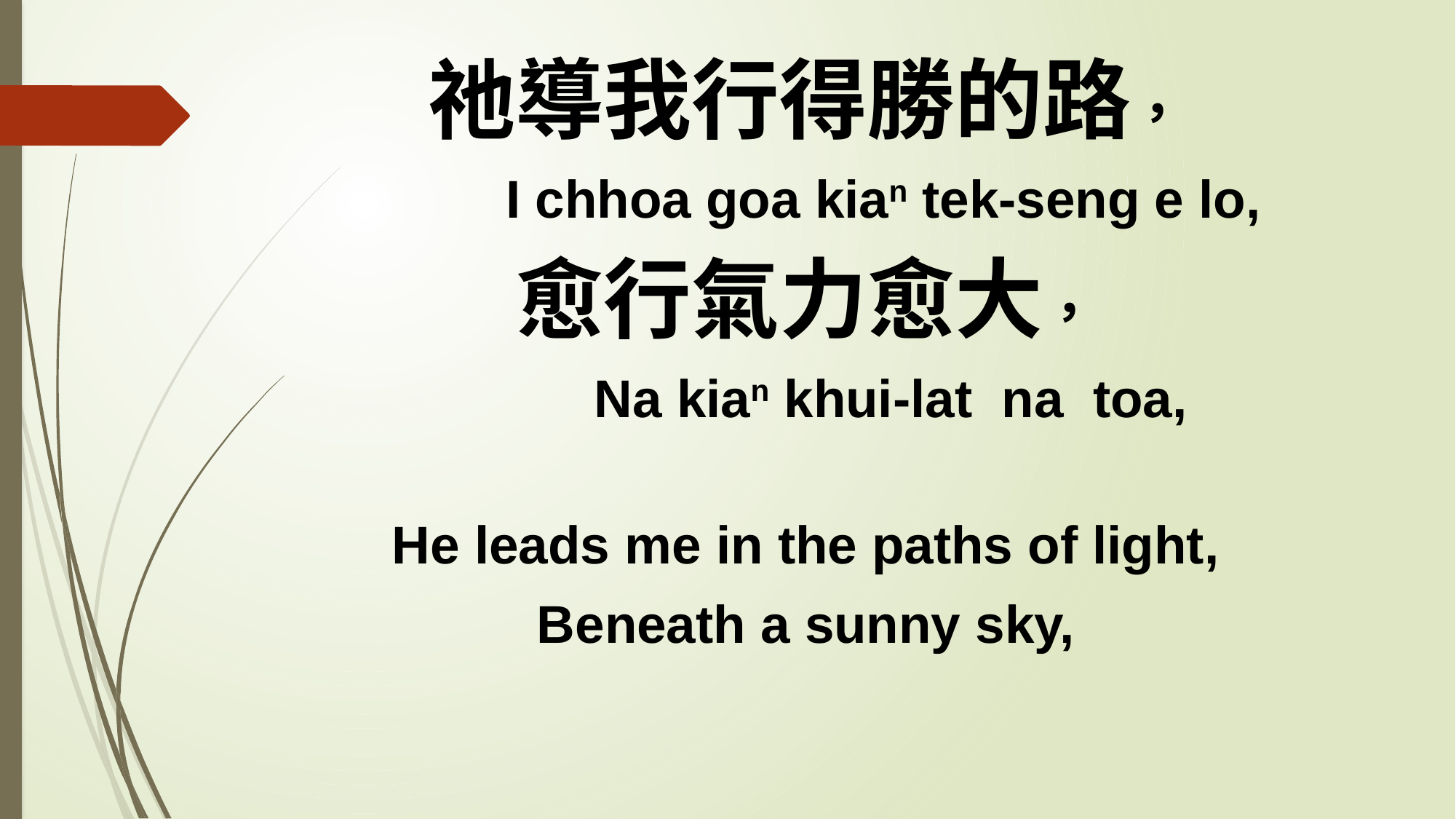

祂導我行得勝的路，
               I chhoa goa kian tek-seng e lo,
愈行氣力愈大，
                     Na kian khui-lat  na  toa,

He leads me in the paths of light,
Beneath a sunny sky,